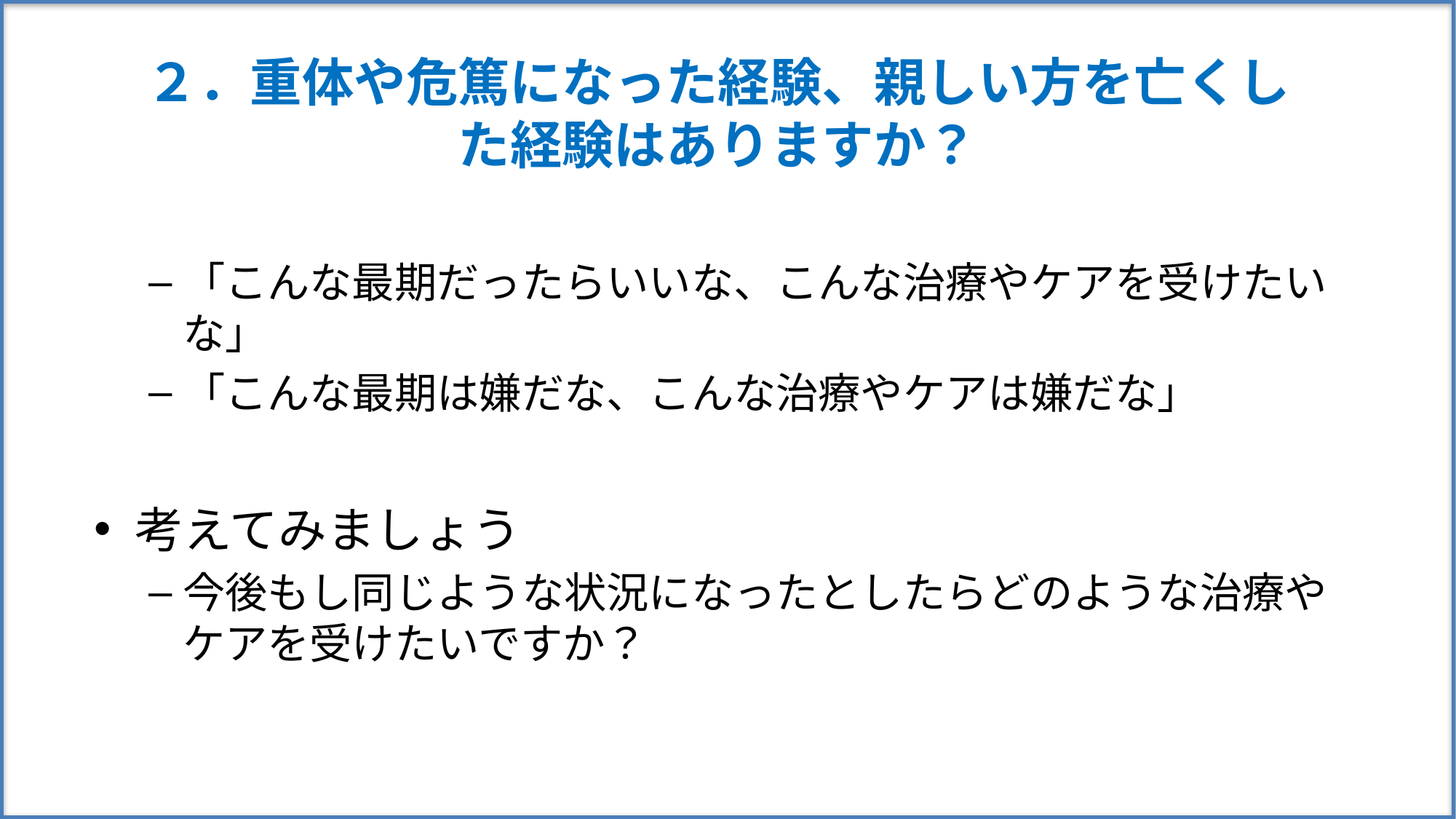

# ２．重体や危篤になった経験、親しい方を亡くした経験はありますか？

「こんな最期だったらいいな、こんな治療やケアを受けたいな」
「こんな最期は嫌だな、こんな治療やケアは嫌だな」

考えてみましょう
今後もし同じような状況になったとしたらどのような治療やケアを受けたいですか？